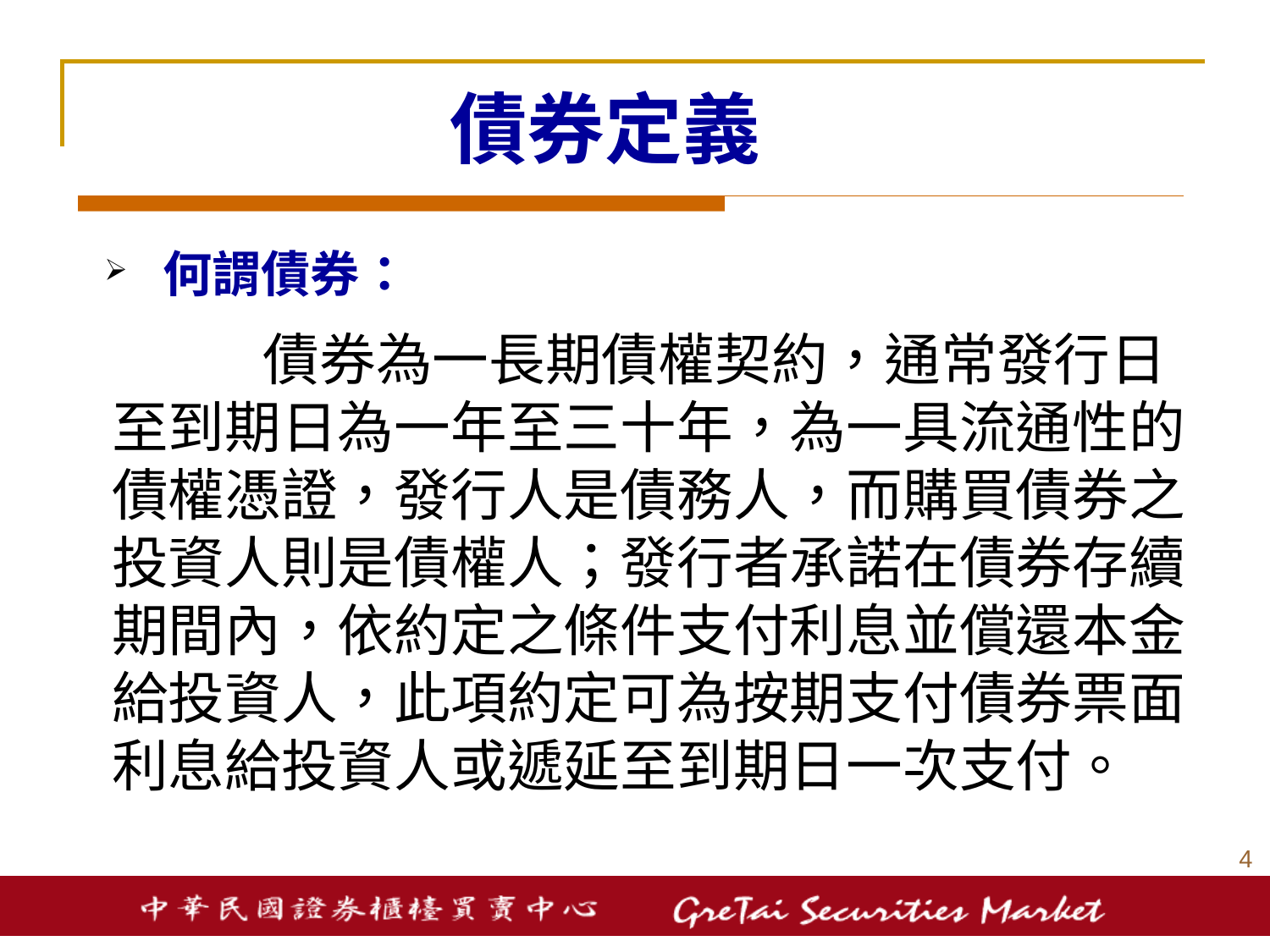

# 債券定義

何謂債券：
		  債券為一長期債權契約，通常發行日至到期日為一年至三十年，為一具流通性的債權憑證，發行人是債務人，而購買債券之投資人則是債權人；發行者承諾在債券存續期間內，依約定之條件支付利息並償還本金給投資人，此項約定可為按期支付債券票面利息給投資人或遞延至到期日一次支付。
4